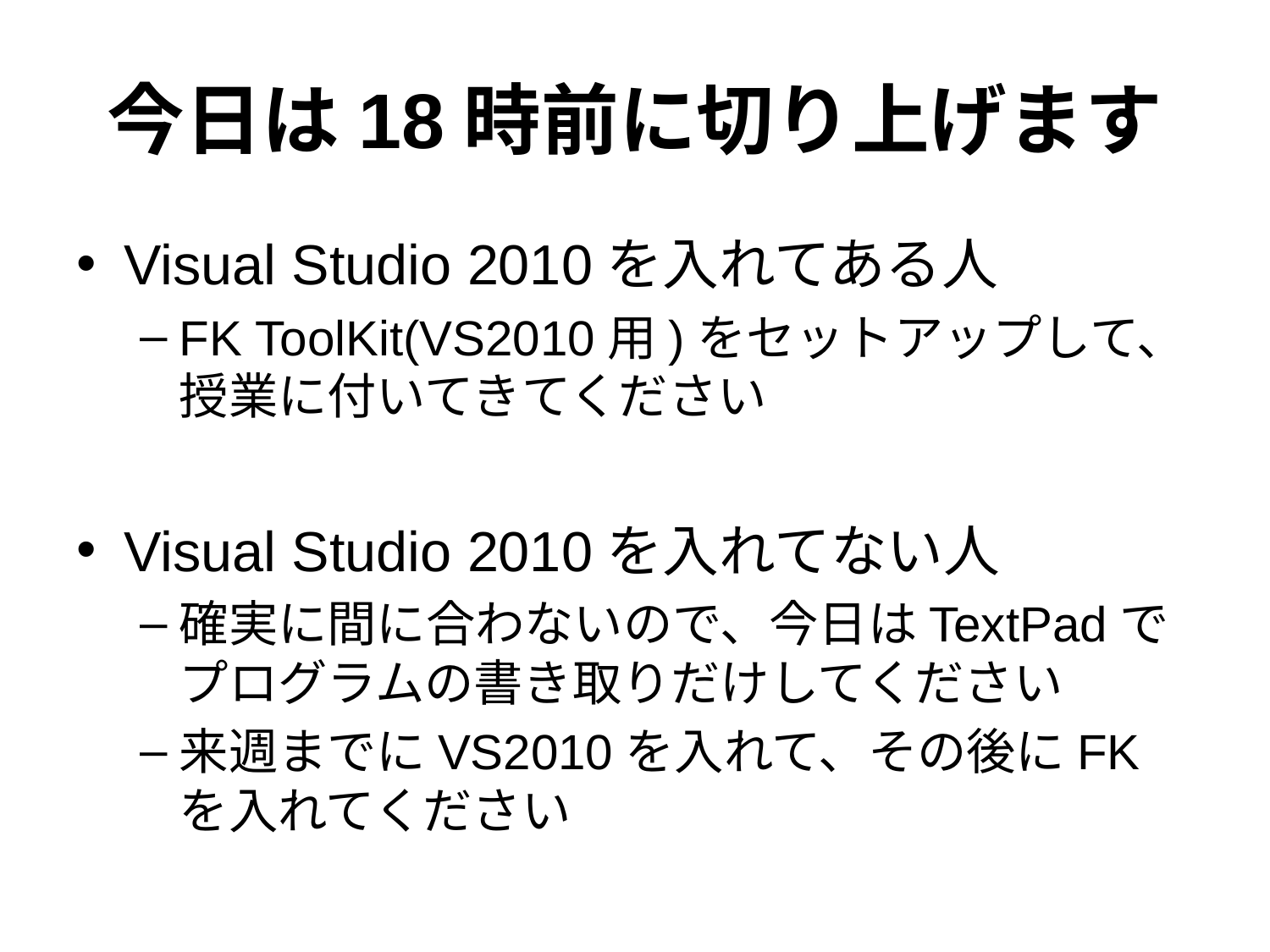

# 今日は18時前に切り上げます
Visual Studio 2010を入れてある人
FK ToolKit(VS2010用)をセットアップして、授業に付いてきてください

Visual Studio 2010を入れてない人
確実に間に合わないので、今日はTextPadで
プログラムの書き取りだけしてください
来週までにVS2010を入れて、その後にFKを入れてください